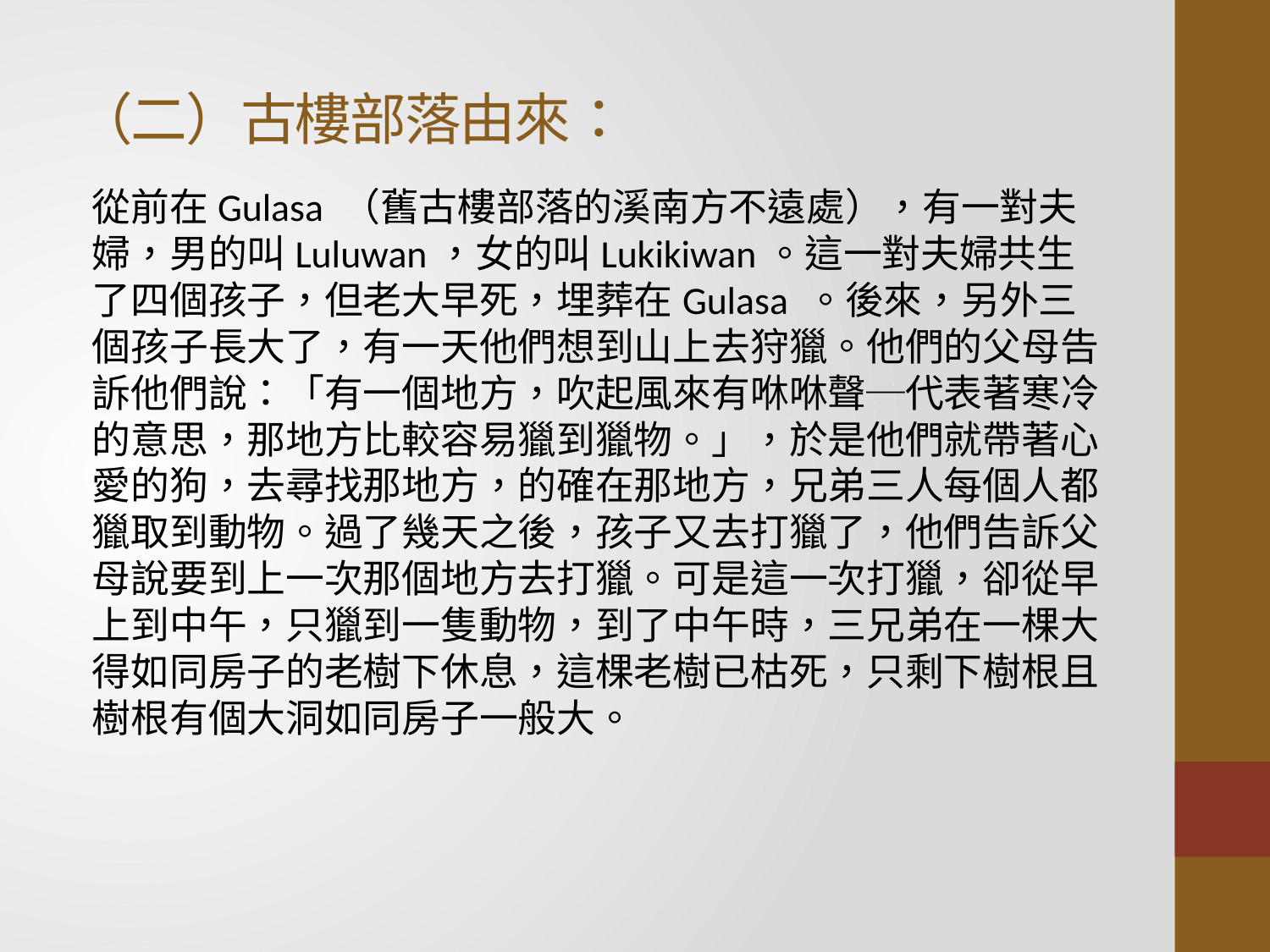

# （二）古樓部落由來：
從前在Gulasa （舊古樓部落的溪南方不遠處），有一對夫婦，男的叫Luluwan，女的叫Lukikiwan。這一對夫婦共生了四個孩子，但老大早死，埋葬在Gulasa 。後來，另外三個孩子長大了，有一天他們想到山上去狩獵。他們的父母告訴他們說：「有一個地方，吹起風來有咻咻聲─代表著寒冷的意思，那地方比較容易獵到獵物。」，於是他們就帶著心愛的狗，去尋找那地方，的確在那地方，兄弟三人每個人都獵取到動物。過了幾天之後，孩子又去打獵了，他們告訴父母說要到上一次那個地方去打獵。可是這一次打獵，卻從早上到中午，只獵到一隻動物，到了中午時，三兄弟在一棵大得如同房子的老樹下休息，這棵老樹已枯死，只剩下樹根且樹根有個大洞如同房子一般大。